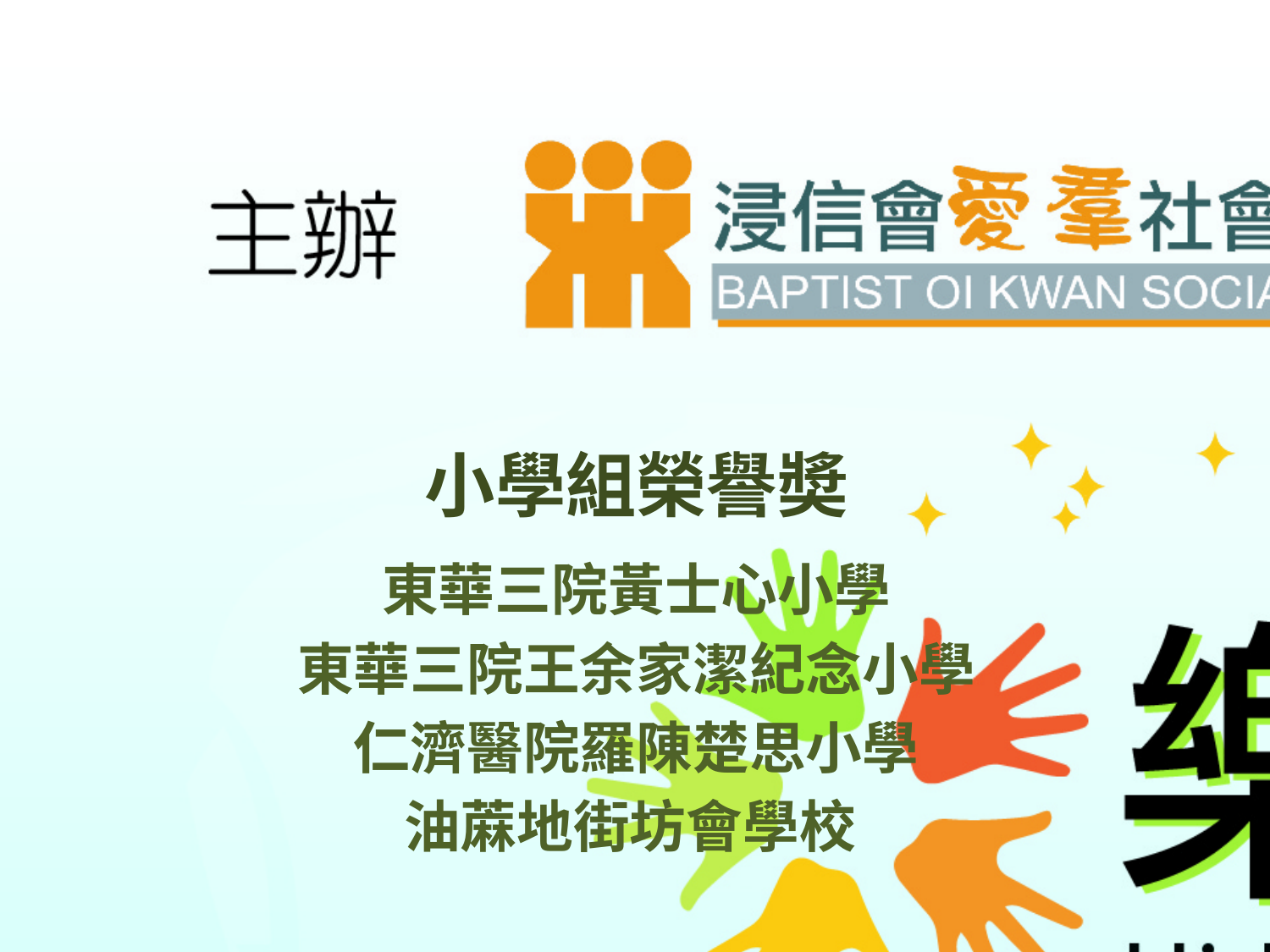

小學組榮譽奬

東華三院黃士心小學
東華三院王余家潔紀念小學
仁濟醫院羅陳楚思小學
油蔴地街坊會學校